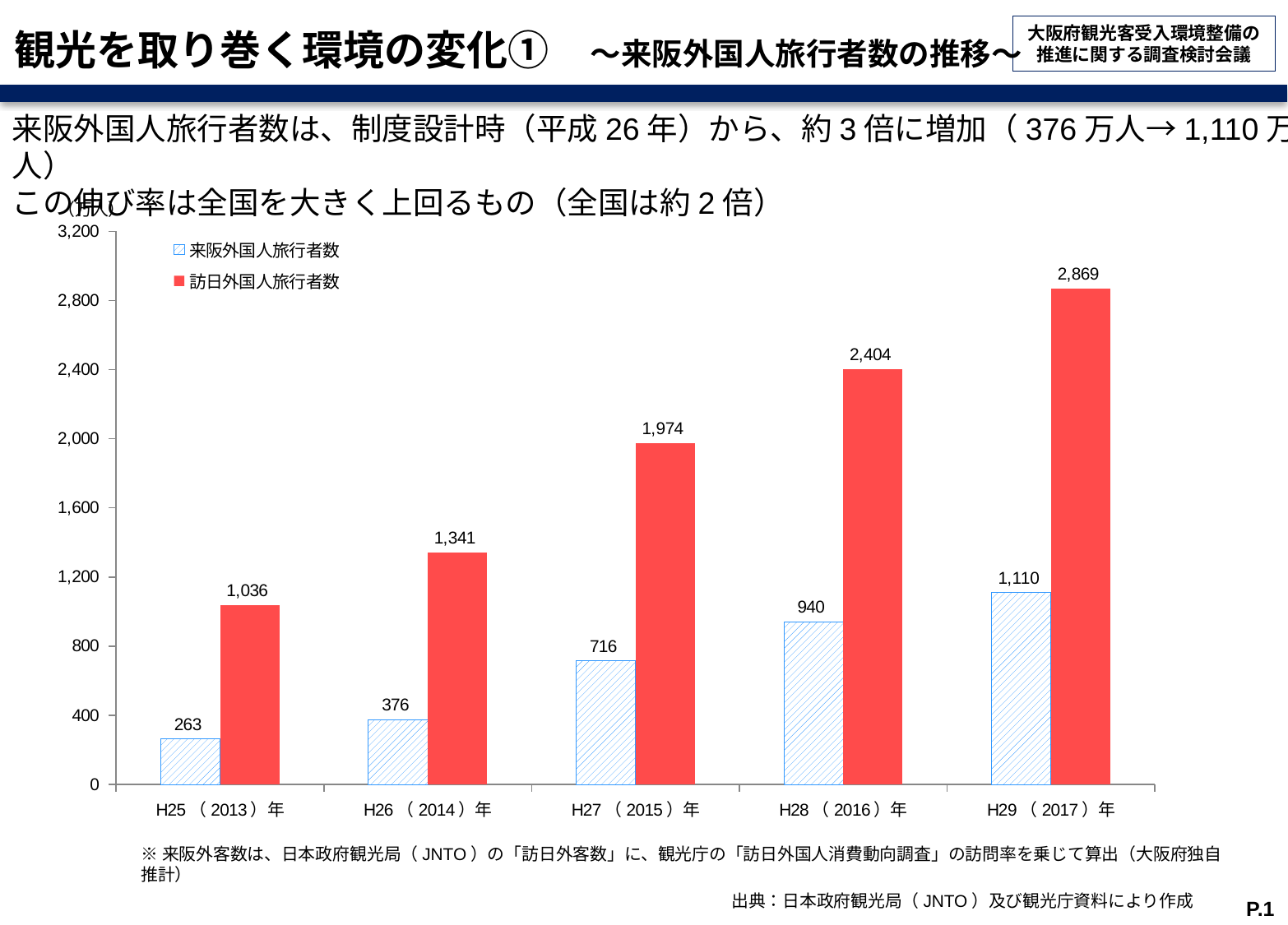

# 観光を取り巻く環境の変化①　～来阪外国人旅行者数の推移～
来阪外国人旅行者数は、制度設計時（平成26年）から、約3倍に増加（376万人→1,110万人）
この伸び率は全国を大きく上回るもの（全国は約2倍）

### Chart

| Category | 来阪外国人旅行者数 | 訪日外国人旅行者数 |
|---|---|---|
| H25（2013）年 | 263.0 | 1036.0 |
| H26（2014）年 | 376.0 | 1341.0 |
| H27（2015）年 | 716.0 | 1974.0 |
| H28（2016）年 | 940.0 | 2404.0 |
| H29（2017）年 | 1110.0 | 2869.0 |
※来阪外客数は、日本政府観光局（JNTO）の「訪日外客数」に、観光庁の「訪日外国人消費動向調査」の訪問率を乗じて算出（大阪府独自推計）
出典：日本政府観光局（JNTO）及び観光庁資料により作成

P.1